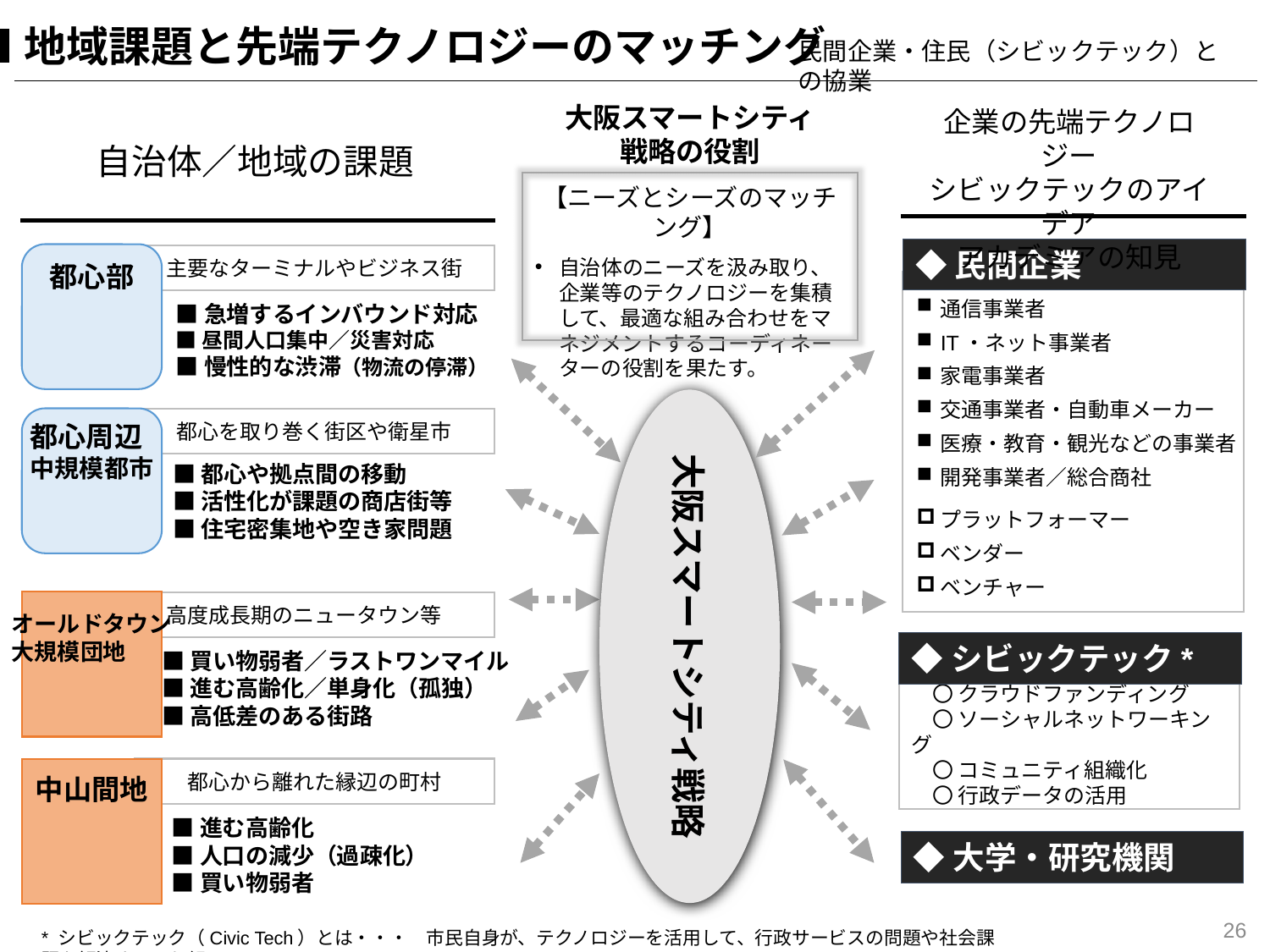

■地域課題と先端テクノロジーのマッチング
民間企業・住民（シビックテック）との協業
大阪スマートシティ
戦略の役割

【ニーズとシーズのマッチング】

自治体のニーズを汲み取り、企業等のテクノロジーを集積して、最適な組み合わせをマネジメントするコーディネーターの役割を果たす。
企業の先端テクノロジー
シビックテックのアイデア
アカデミアの知見
自治体／地域の課題

◆民間企業

主要なターミナルやビジネス街
都心部

通信事業者

IT・ネット事業者

家電事業者

交通事業者・自動車メーカー

医療・教育・観光などの事業者

開発事業者／総合商社

プラットフォーマー

ベンダー

ベンチャー
■急増するインバウンド対応
■昼間人口集中／災害対応
■慢性的な渋滞（物流の停滞）
大阪スマートシティ戦略

都心を取り巻く街区や衛星市
都心周辺
中規模都市
■都心や拠点間の移動
■活性化が課題の商店街等
■住宅密集地や空き家問題

高度成長期のニュータウン等
オールドタウン
大規模団地
◆シビックテック*
■買い物弱者／ラストワンマイル
■進む高齢化／単身化（孤独）
■高低差のある街路
　〇 クラウドファンディング
　〇 ソーシャルネットワーキング
　〇 コミュニティ組織化
　〇 行政データの活用
都心から離れた縁辺の町村

中山間地
■進む高齢化
■人口の減少（過疎化）
■買い物弱者
◆大学・研究機関
26
* シビックテック（Civic Tech）とは・・・　市民自身が、テクノロジーを活用して、行政サービスの問題や社会課題を解決する取り組み